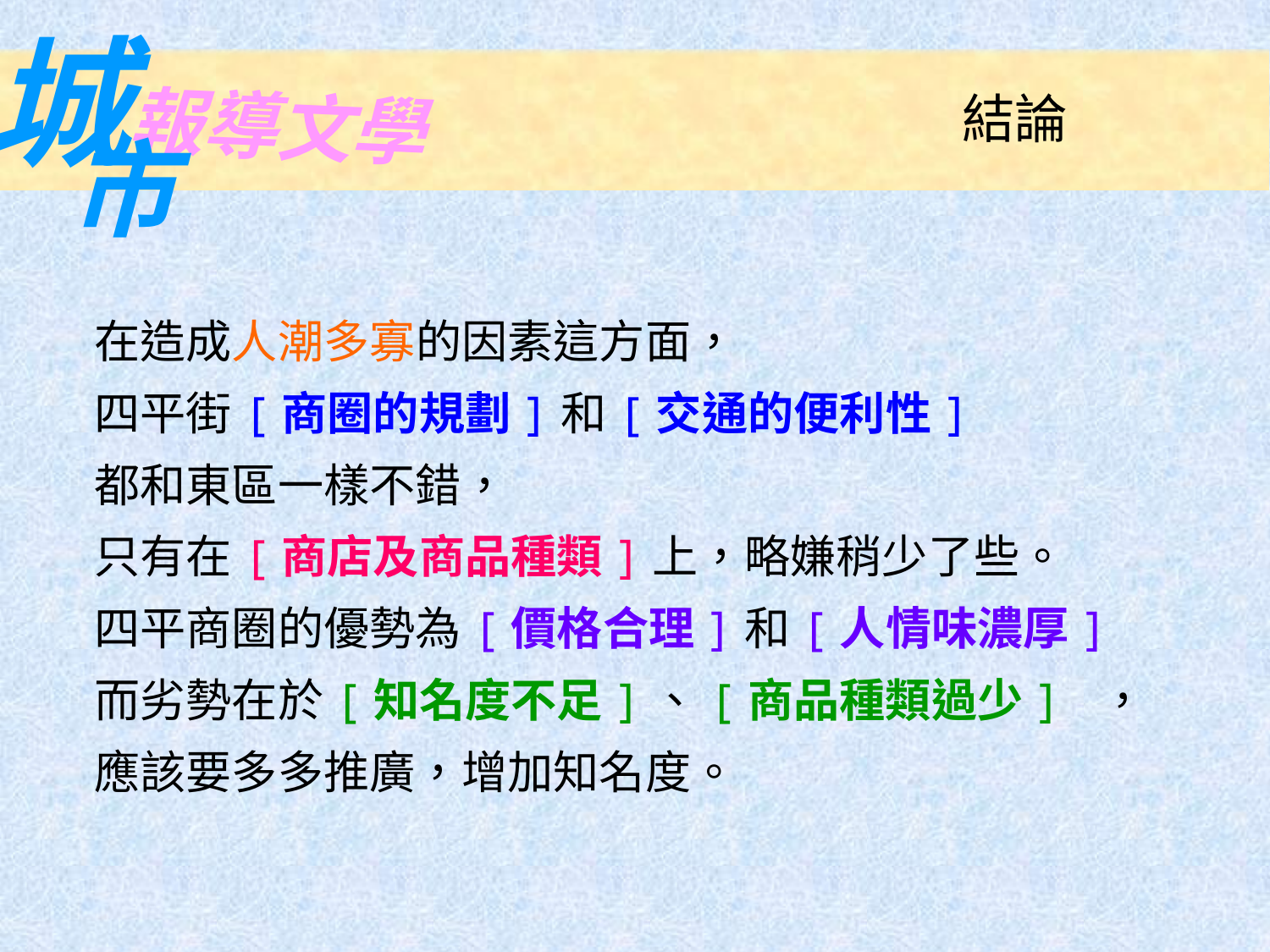

城

報導文學
市
結論
在造成人潮多寡的因素這方面，

四平街[商圈的規劃]和[交通的便利性]

都和東區一樣不錯，

只有在[商店及商品種類]上，略嫌稍少了些。

四平商圈的優勢為[價格合理]和[人情味濃厚]

而劣勢在於[知名度不足]、[商品種類過少] ，

應該要多多推廣，增加知名度。